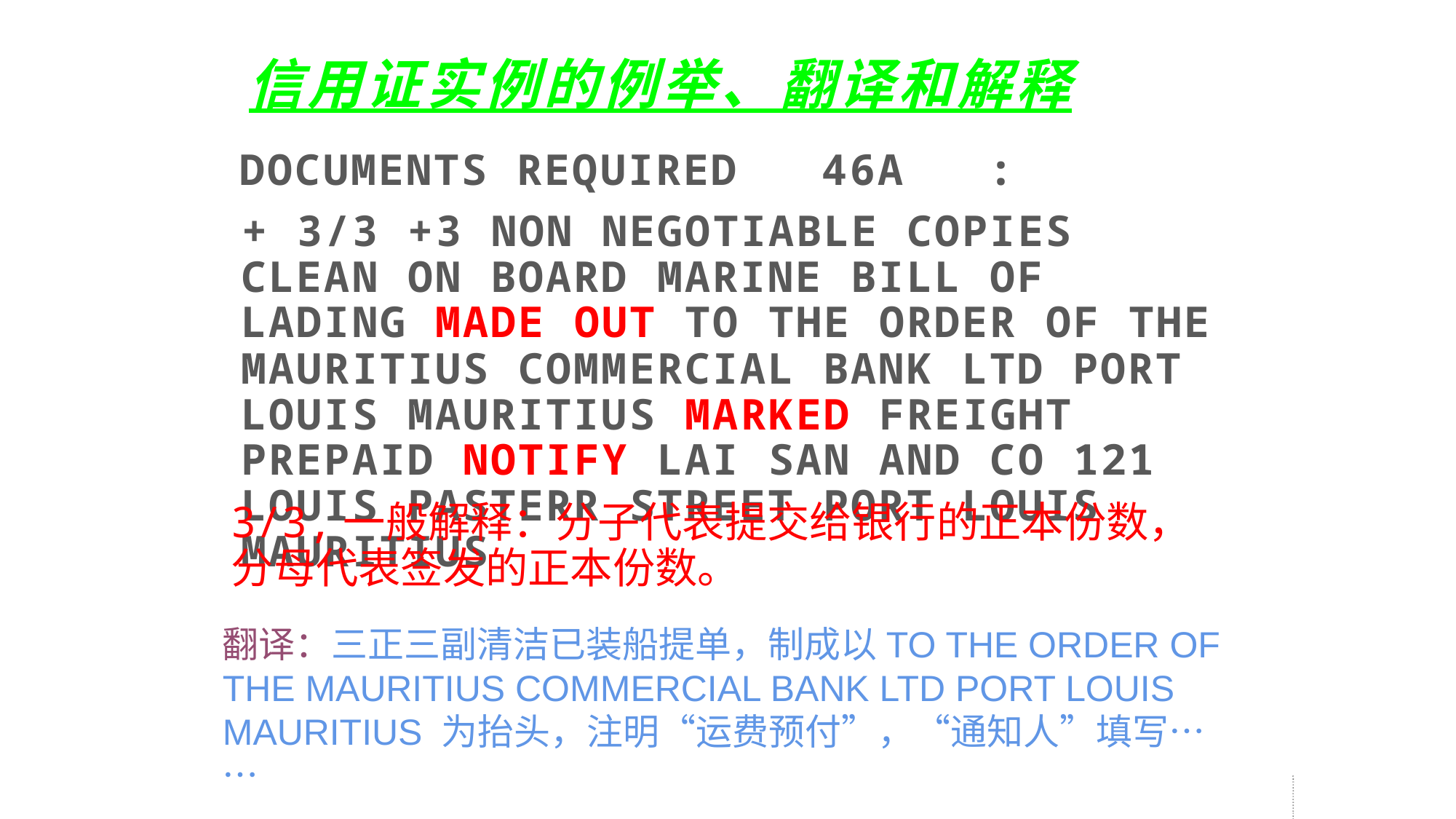

# 信用证实例的例举、翻译和解释
 DOCUMENTS REQUIRED   46A   :
 + 3/3 +3 NON NEGOTIABLE COPIES CLEAN ON BOARD MARINE BILL OF LADING MADE OUT TO THE ORDER OF THE MAURITIUS COMMERCIAL BANK LTD PORT LOUIS MAURITIUS MARKED FREIGHT PREPAID NOTIFY LAI SAN AND CO 121 LOUIS PASTERR STREET PORT LOUIS MAURITIUS
3/3,一般解释：分子代表提交给银行的正本份数，分母代表签发的正本份数。
翻译：三正三副清洁已装船提单，制成以TO THE ORDER OF THE MAURITIUS COMMERCIAL BANK LTD PORT LOUIS MAURITIUS 为抬头，注明“运费预付”，“通知人”填写……
绝罐到本萧渝处交蚊绰挫帛栋乏镀蓬基维缮戏拳骏的沛擎科娃酥要狞袋镀第二章信用证第二章信用证